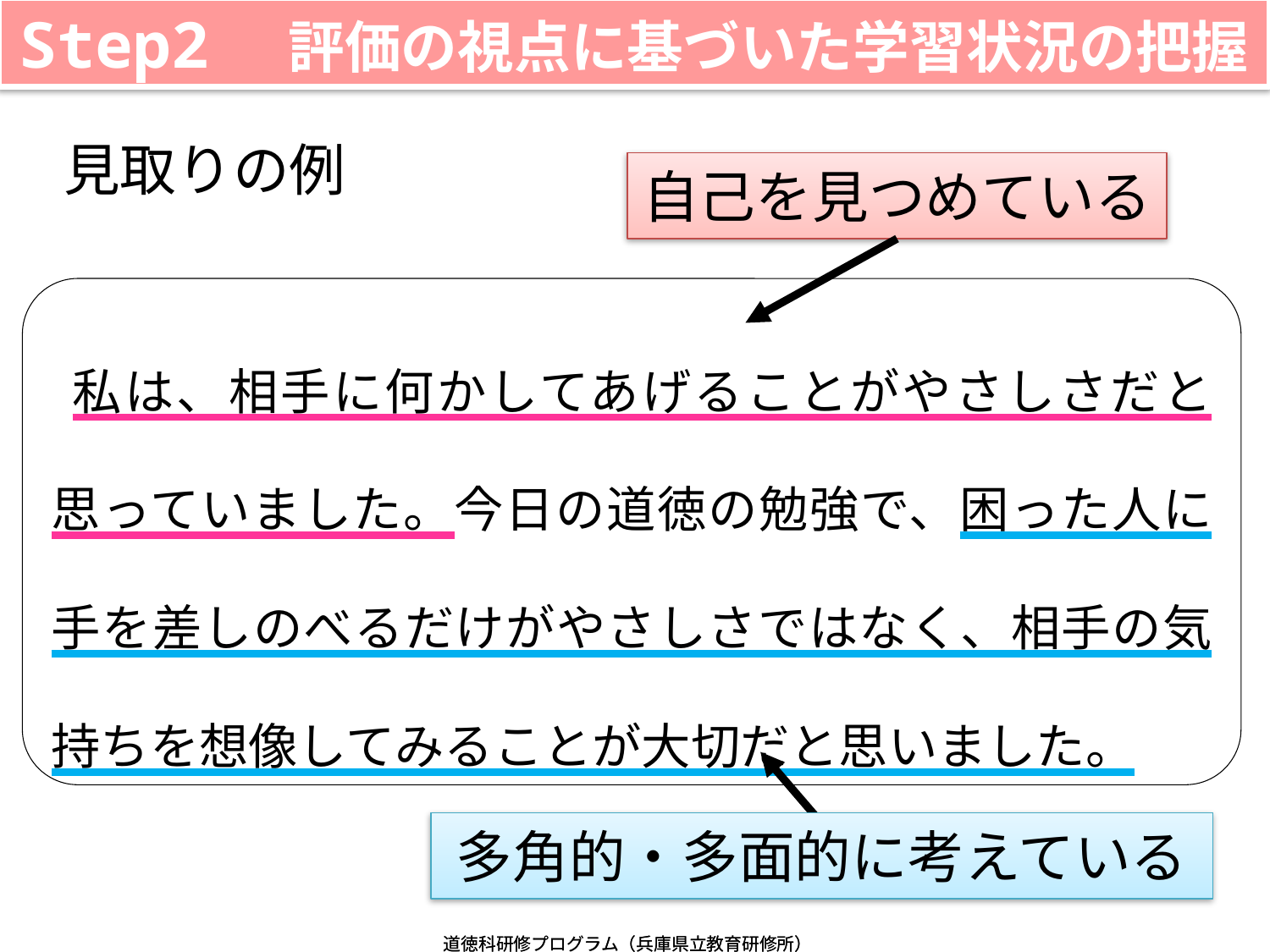

Step2　評価の視点に基づいた学習状況の把握
見取りの例
自己を見つめている
私は、相手に何かしてあげることがやさしさだと思っていました。今日の道徳の勉強で、困った人に手を差しのべるだけがやさしさではなく、相手の気持ちを想像してみることが大切だと思いました。
多角的・多面的に考えている
道徳科研修プログラム（兵庫県立教育研修所）